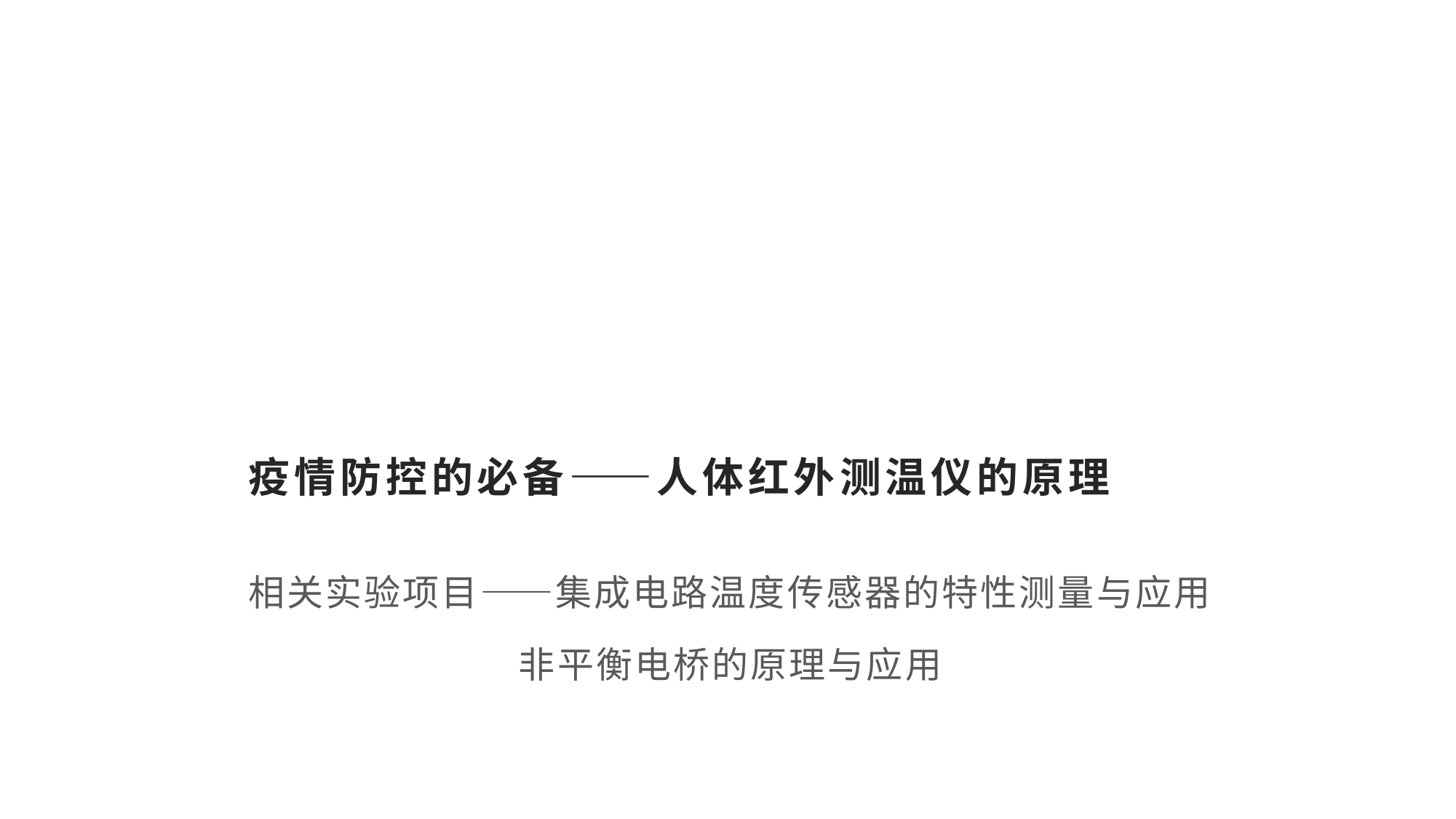

# 疫情防控的必备——人体红外测温仪的原理
相关实验项目——集成电路温度传感器的特性测量与应用
                         非平衡电桥的原理与应用
15